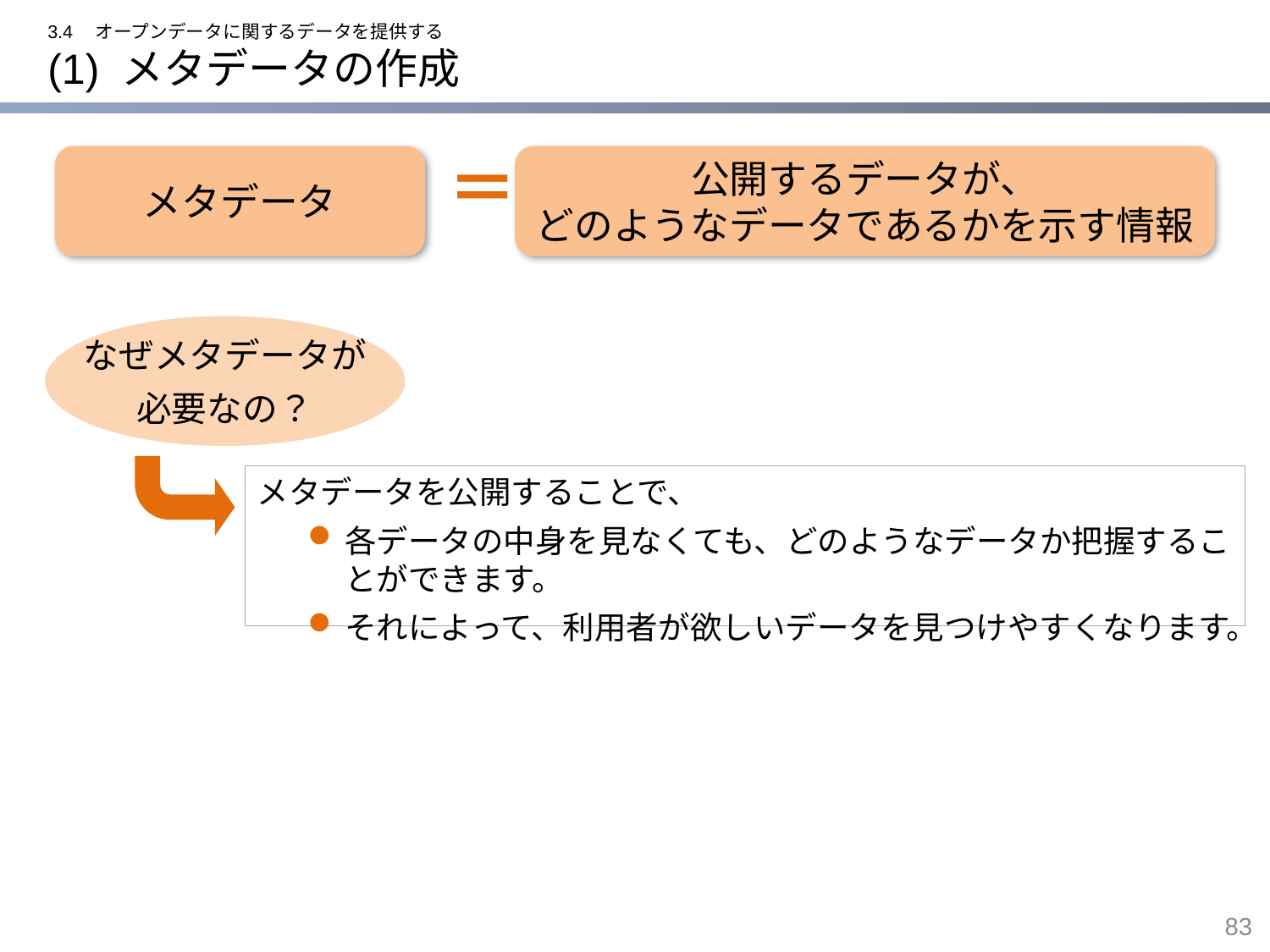

3.4　オープンデータに関するデータを提供する
# (1) メタデータの作成
公開するデータが、
どのようなデータであるかを示す情報
メタデータ
＝
なぜメタデータが
必要なの？

メタデータを公開することで、
各データの中身を見なくても、どのようなデータか把握することができます。
それによって、利用者が欲しいデータを見つけやすくなります。
83